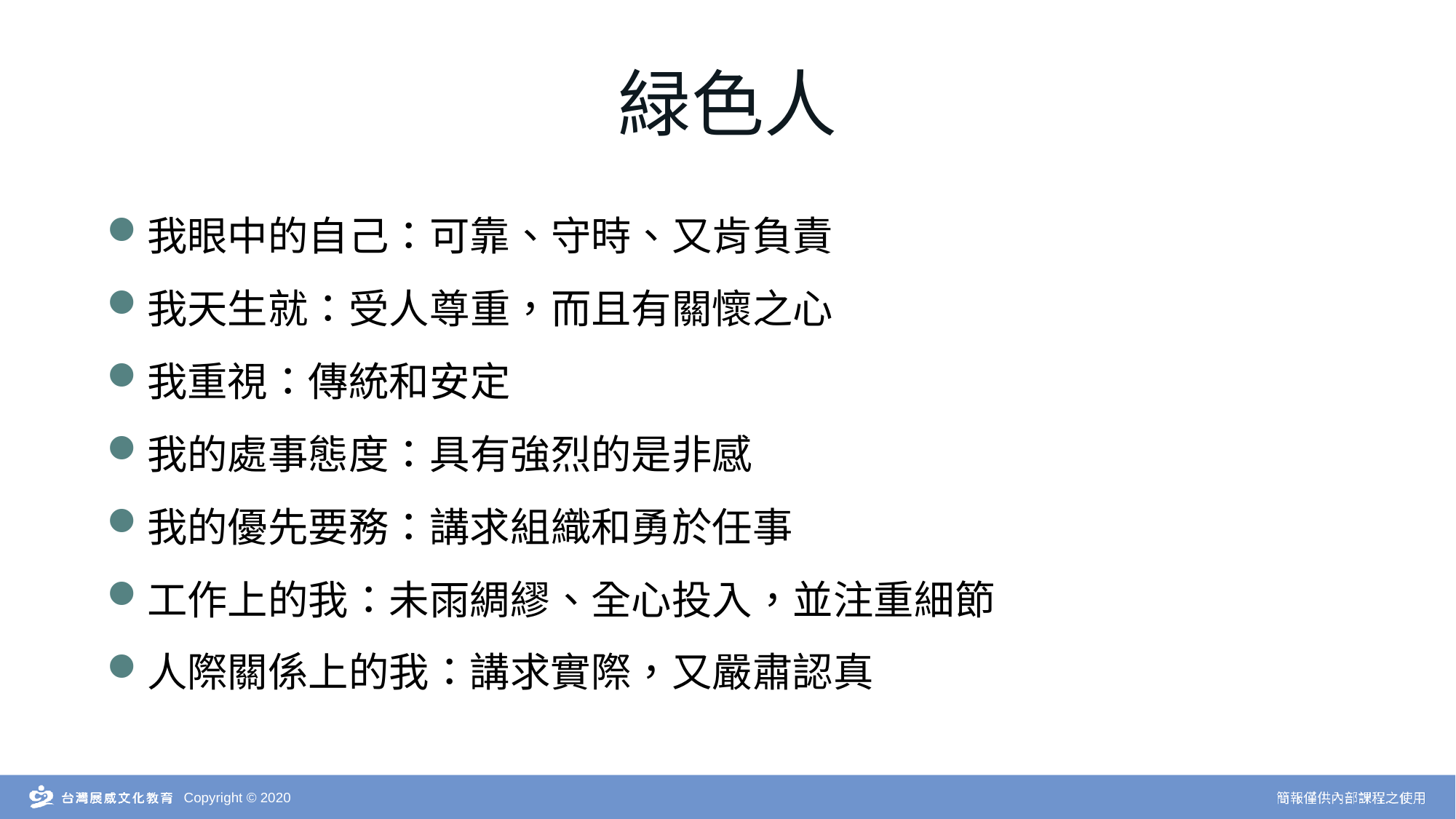

緑色人
我眼中的自己：可靠、守時、又肯負責
我天生就：受人尊重，而且有關懷之心
我重視：傳統和安定
我的處事態度：具有強烈的是非感
我的優先要務：講求組織和勇於任事
工作上的我：未雨綢繆、全心投入，並注重細節
人際關係上的我：講求實際，又嚴肅認真